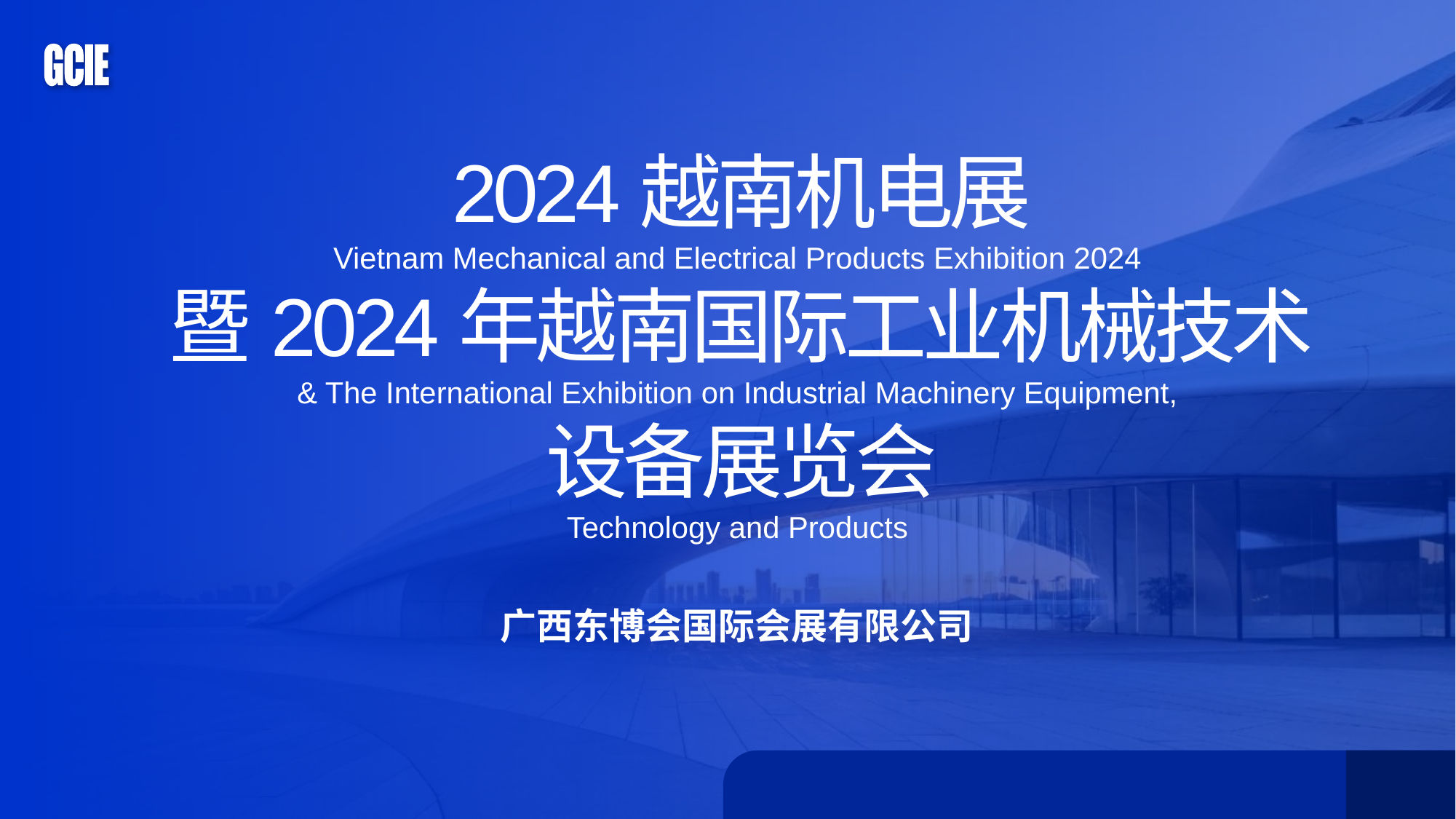

2024越南机电展
Vietnam Mechanical and Electrical Products Exhibition 2024
暨2024年越南国际工业机械技术
& The International Exhibition on Industrial Machinery Equipment,
设备展览会
Technology and Products

广西东博会国际会展有限公司